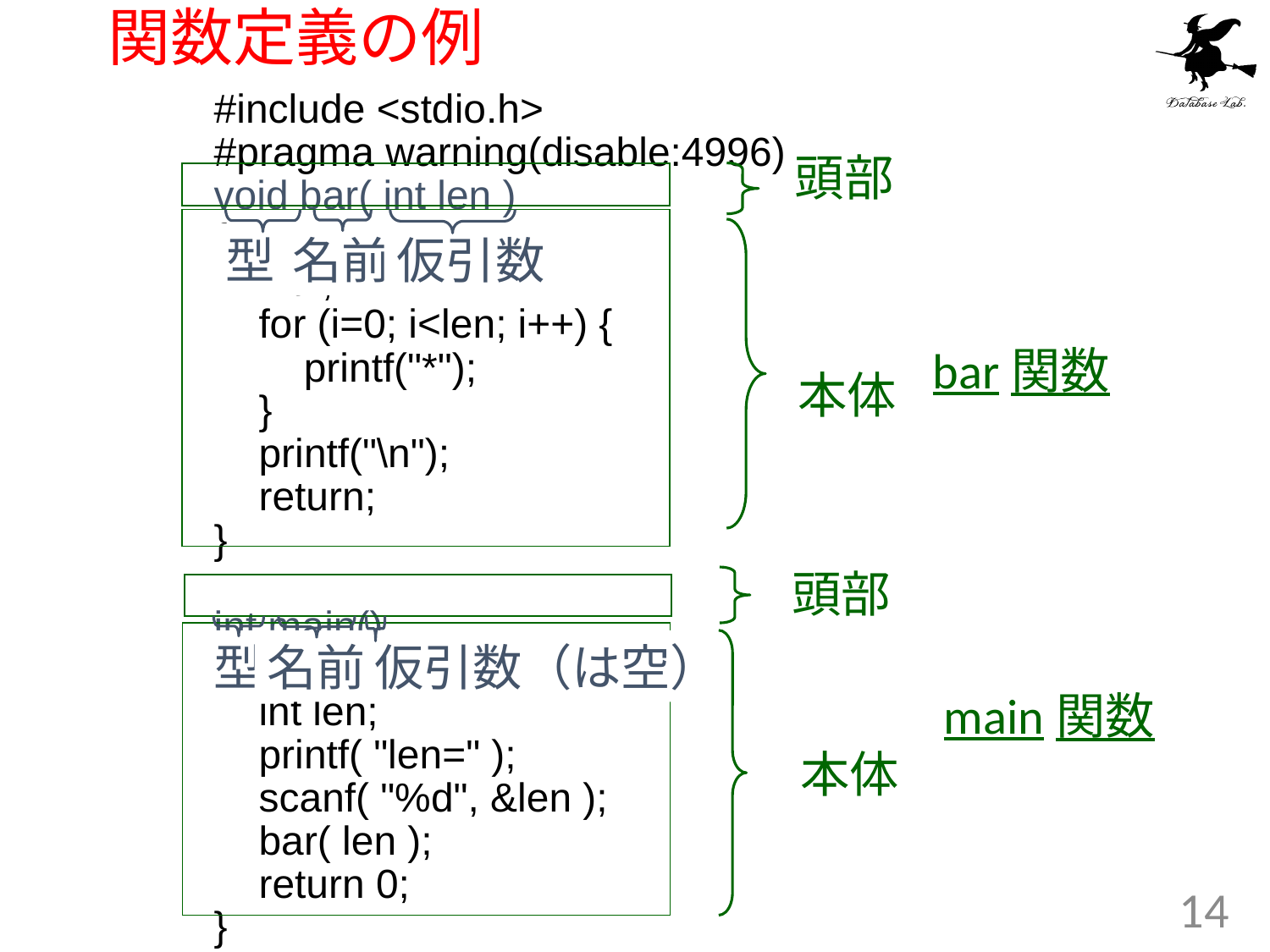

# 関数定義の例
#include <stdio.h>
#pragma warning(disable:4996)
void bar( int len )
{
    int i;
    for (i=0; i<len; i++) {
        printf("*");
    }
    printf("\n");
    return;
}

int main()
{
    int len;
    printf( "len=" );
    scanf( "%d", &len );
    bar( len );
    return 0;
}
頭部

型
名前
仮引数
bar関数
本体
頭部

型
名前
仮引数（は空）

main関数
本体
14